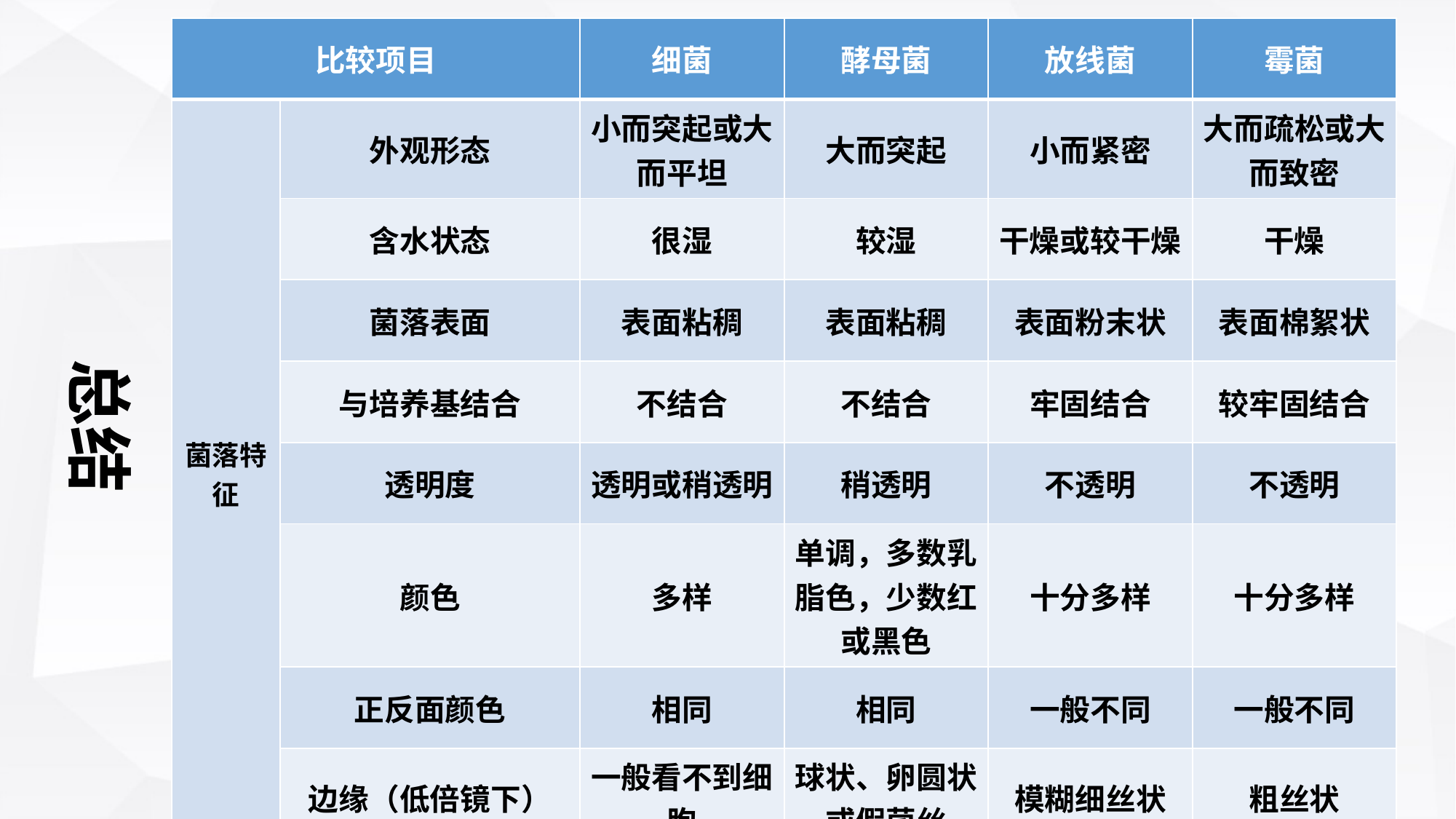

| 比较项目 |  | 细菌 | 酵母菌 | 放线菌 | 霉菌 |
| --- | --- | --- | --- | --- | --- |
| 菌落特征 | 外观形态 | 小而突起或大而平坦 | 大而突起 | 小而紧密 | 大而疏松或大而致密 |
|  | 含水状态 | 很湿 | 较湿 | 干燥或较干燥 | 干燥 |
|  | 菌落表面 | 表面粘稠 | 表面粘稠 | 表面粉末状 | 表面棉絮状 |
|  | 与培养基结合 | 不结合 | 不结合 | 牢固结合 | 较牢固结合 |
|  | 透明度 | 透明或稍透明 | 稍透明 | 不透明 | 不透明 |
|  | 颜色 | 多样 | 单调，多数乳脂色，少数红或黑色 | 十分多样 | 十分多样 |
|  | 正反面颜色 | 相同 | 相同 | 一般不同 | 一般不同 |
|  | 边缘（低倍镜下） | 一般看不到细胞 | 球状、卵圆状或假菌丝 | 模糊细丝状 | 粗丝状 |
总结